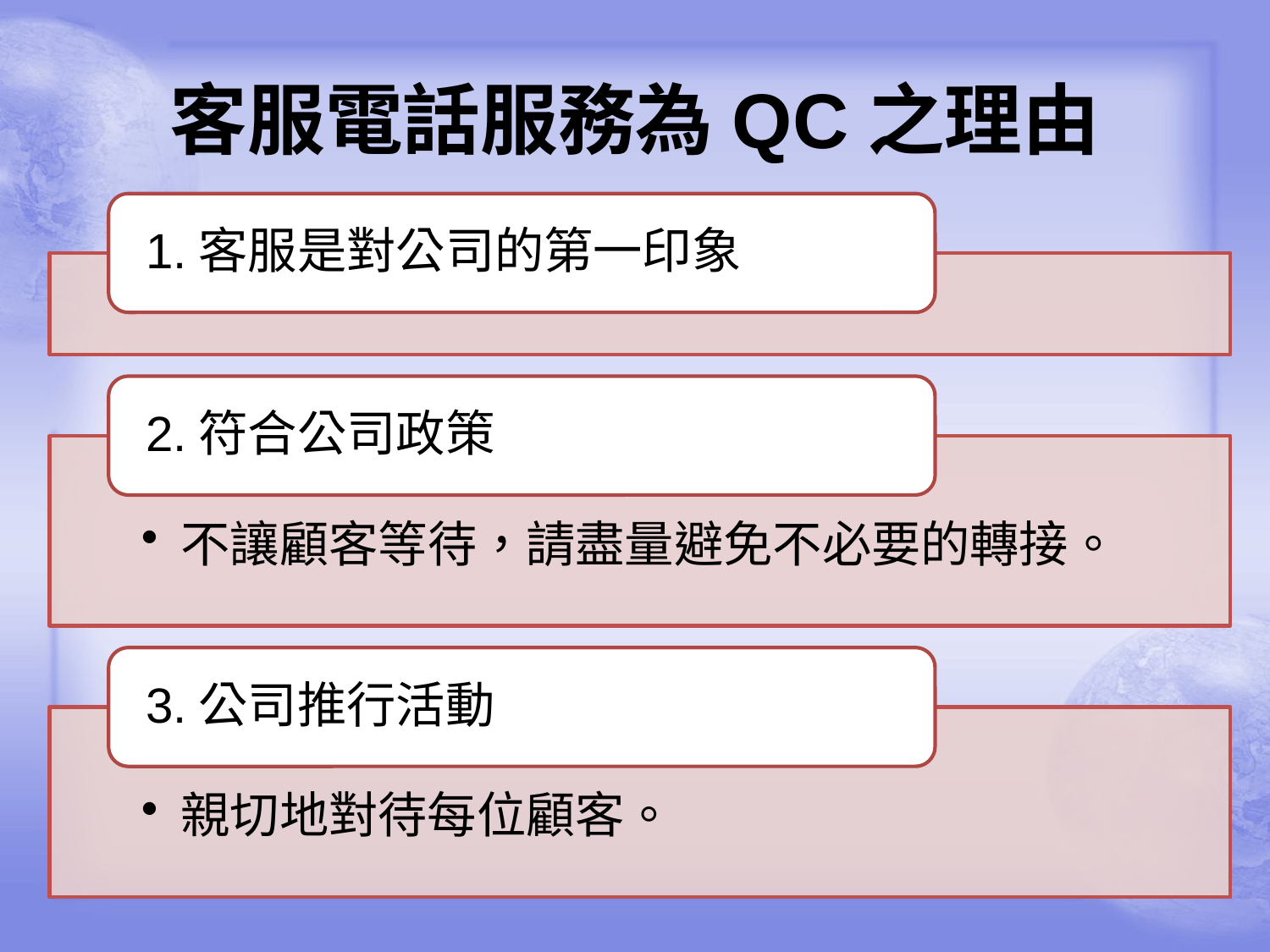

# 客服電話服務為QC之理由
1.客服是對公司的第一印象
不讓顧客等待，請盡量避免不必要的轉接。
2.符合公司政策
親切地對待每位顧客。
3.公司推行活動